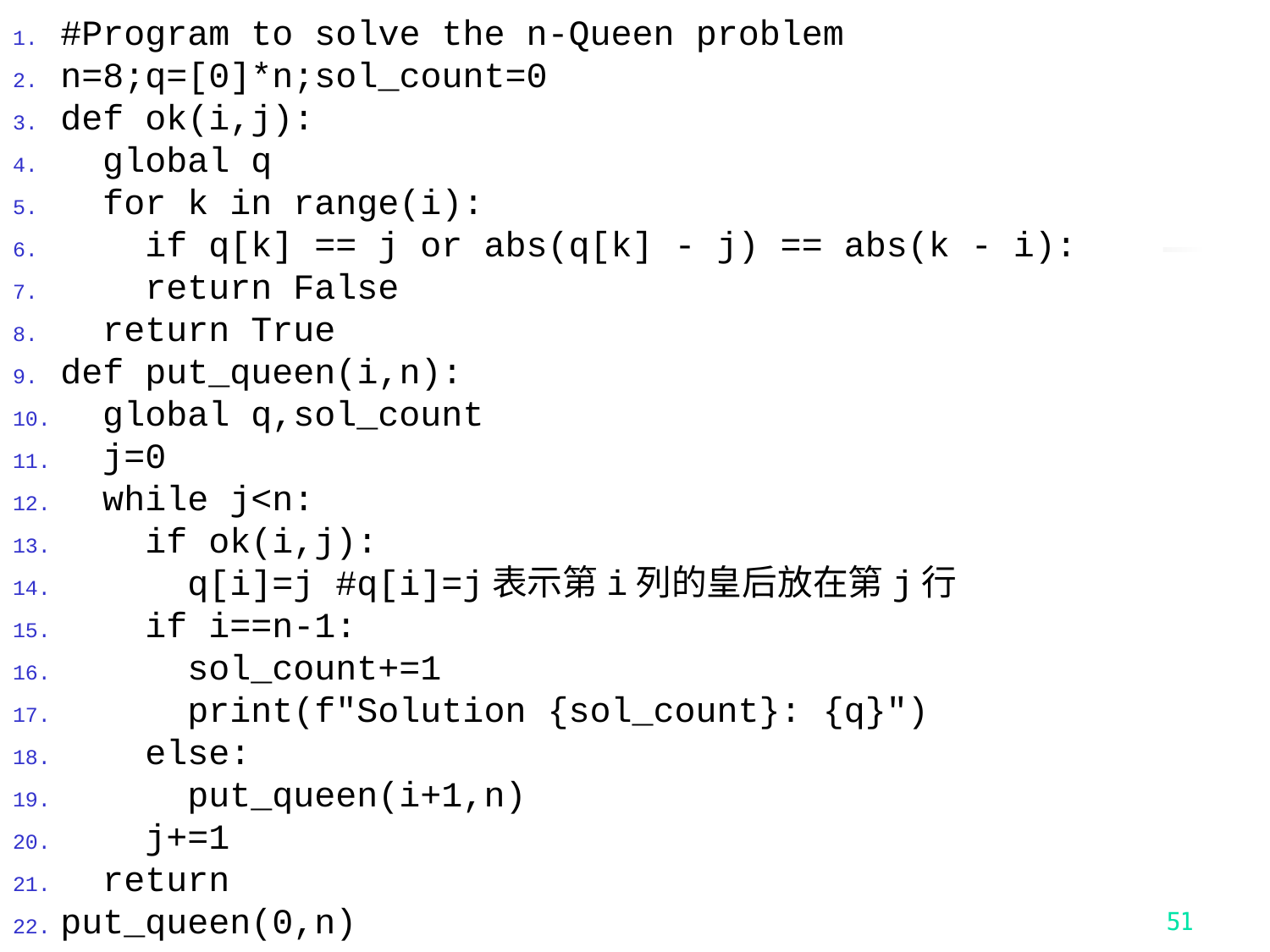

#Program to solve the n-Queen problem
n=8;q=[0]*n;sol_count=0
def ok(i,j):
  global q
  for k in range(i):
    if q[k] == j or abs(q[k] - j) == abs(k - i):
    return False
  return True
def put_queen(i,n):
  global q,sol_count
  j=0
  while j<n:
    if ok(i,j):
      q[i]=j #q[i]=j表示第i列的皇后放在第j行
    if i==n-1:
      sol_count+=1
      print(f"Solution {sol_count}: {q}")
    else:
      put_queen(i+1,n)
    j+=1
  return
put_queen(0,n)

51